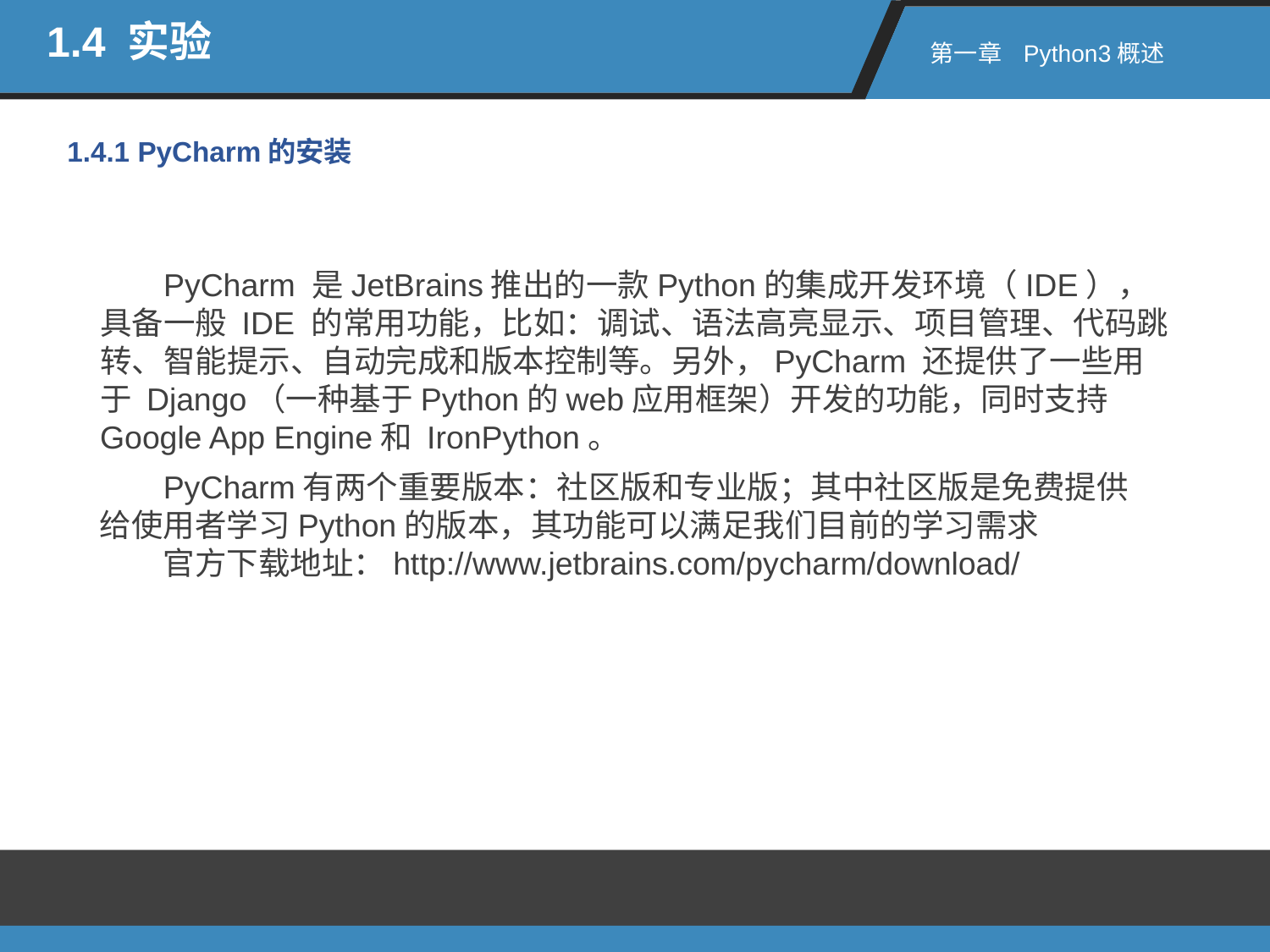

1.4 实验
第一章   Python3概述
1.4.1 PyCharm的安装
PyCharm 是JetBrains推出的一款Python的集成开发环境（IDE），具备一般 IDE 的常用功能，比如：调试、语法高亮显示、项目管理、代码跳转、智能提示、自动完成和版本控制等。另外，PyCharm 还提供了一些用于 Django（一种基于Python的web应用框架）开发的功能，同时支持 Google App Engine和 IronPython。

PyCharm有两个重要版本：社区版和专业版；其中社区版是免费提供给使用者学习Python的版本，其功能可以满足我们目前的学习需求
官方下载地址：http://www.jetbrains.com/pycharm/download/